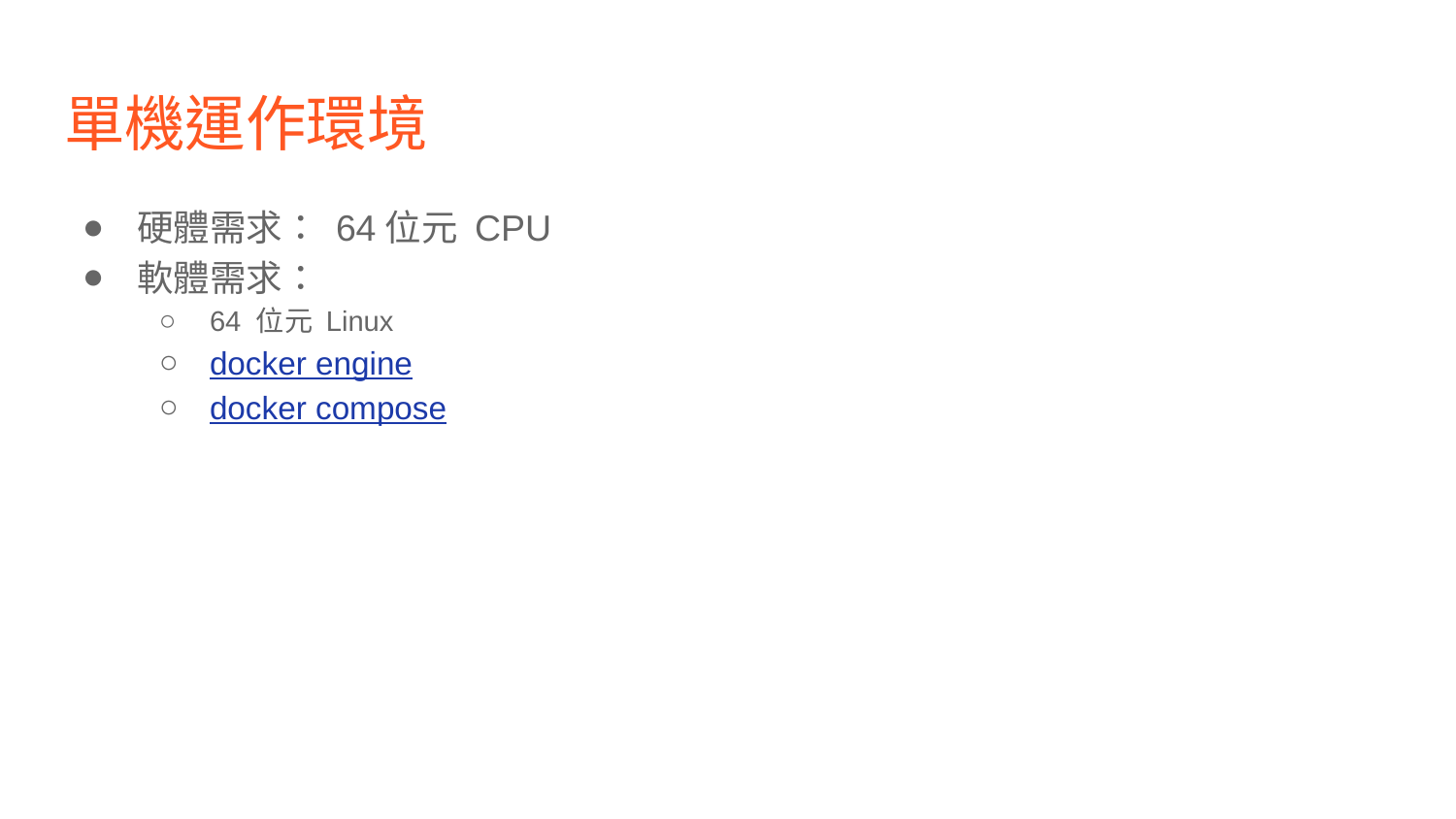

# 單機運作環境
硬體需求： 64位元 CPU
軟體需求：
64 位元 Linux
docker engine
docker compose